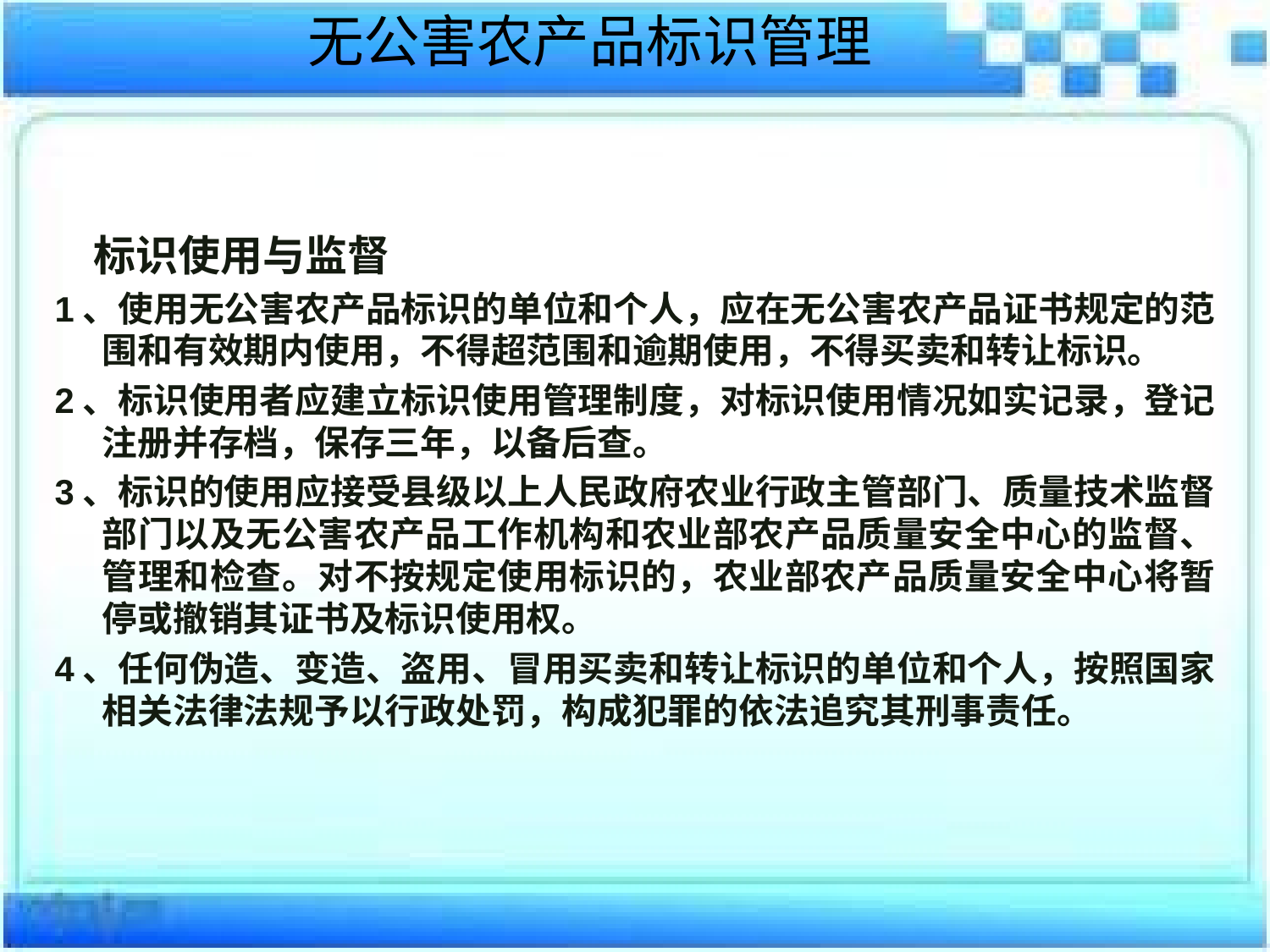

无公害农产品标识管理
   标识使用与监督
1、使用无公害农产品标识的单位和个人，应在无公害农产品证书规定的范围和有效期内使用，不得超范围和逾期使用，不得买卖和转让标识。
2、标识使用者应建立标识使用管理制度，对标识使用情况如实记录，登记注册并存档，保存三年，以备后查。
3、标识的使用应接受县级以上人民政府农业行政主管部门、质量技术监督部门以及无公害农产品工作机构和农业部农产品质量安全中心的监督、管理和检查。对不按规定使用标识的，农业部农产品质量安全中心将暂停或撤销其证书及标识使用权。
4、任何伪造、变造、盗用、冒用买卖和转让标识的单位和个人，按照国家相关法律法规予以行政处罚，构成犯罪的依法追究其刑事责任。